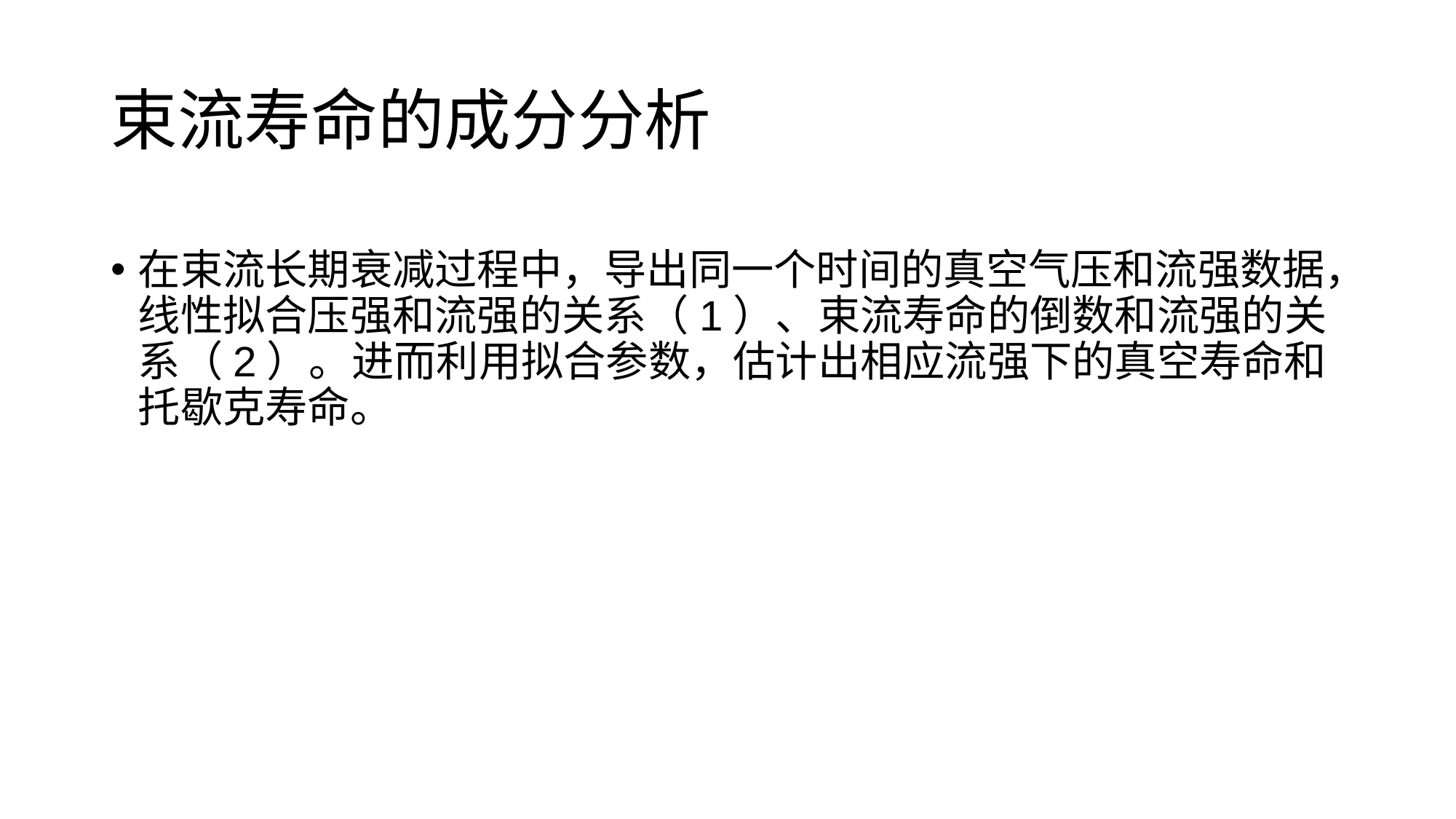

# 束流寿命的成分分析
在束流长期衰减过程中，导出同一个时间的真空气压和流强数据，线性拟合压强和流强的关系（1）、束流寿命的倒数和流强的关系（2）。进而利用拟合参数，估计出相应流强下的真空寿命和托歇克寿命。